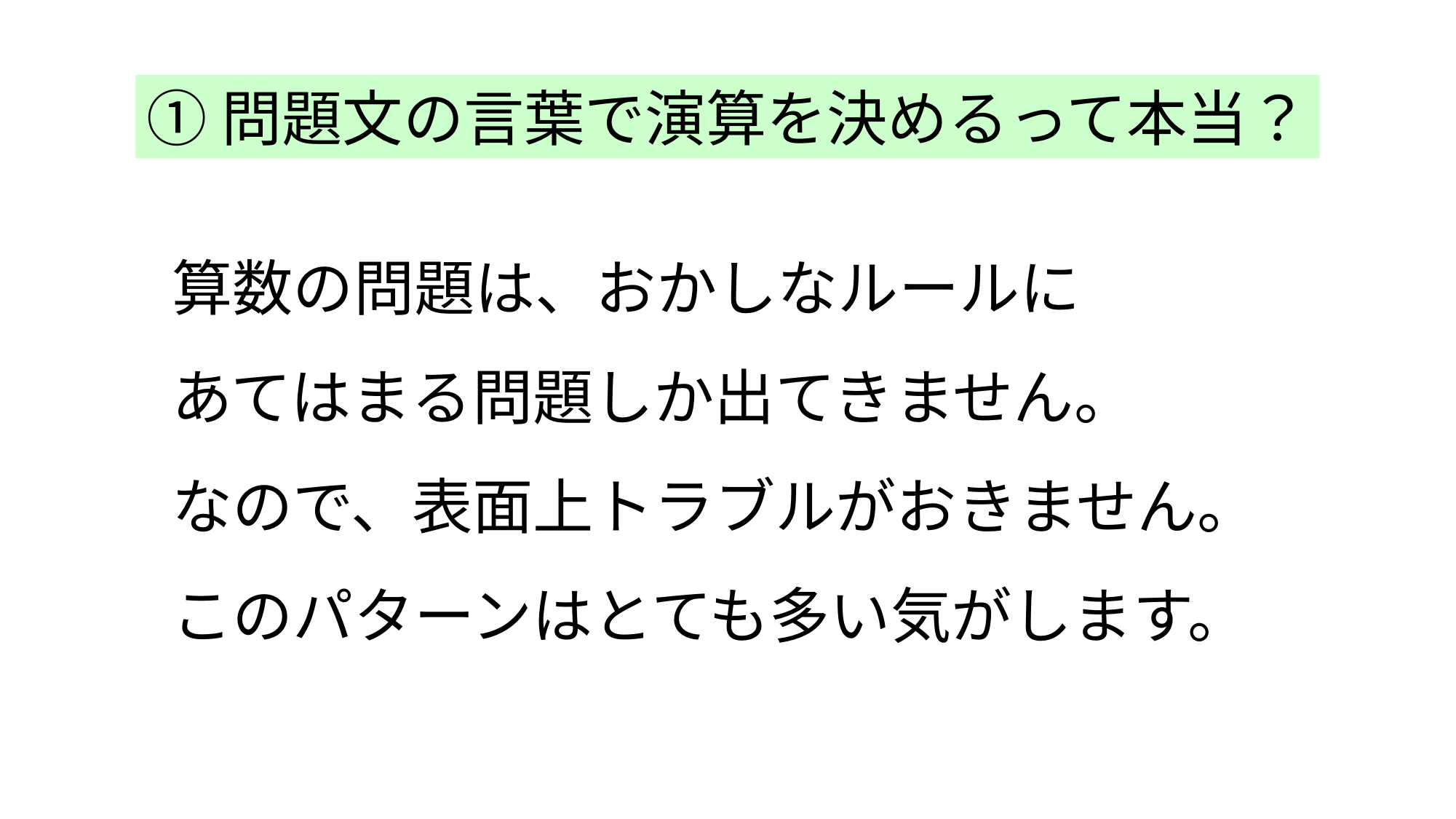

①問題文の言葉で演算を決めるって本当？
算数の問題は、おかしなルールに
あてはまる問題しか出てきません。
なので、表面上トラブルがおきません。
このパターンはとても多い気がします。